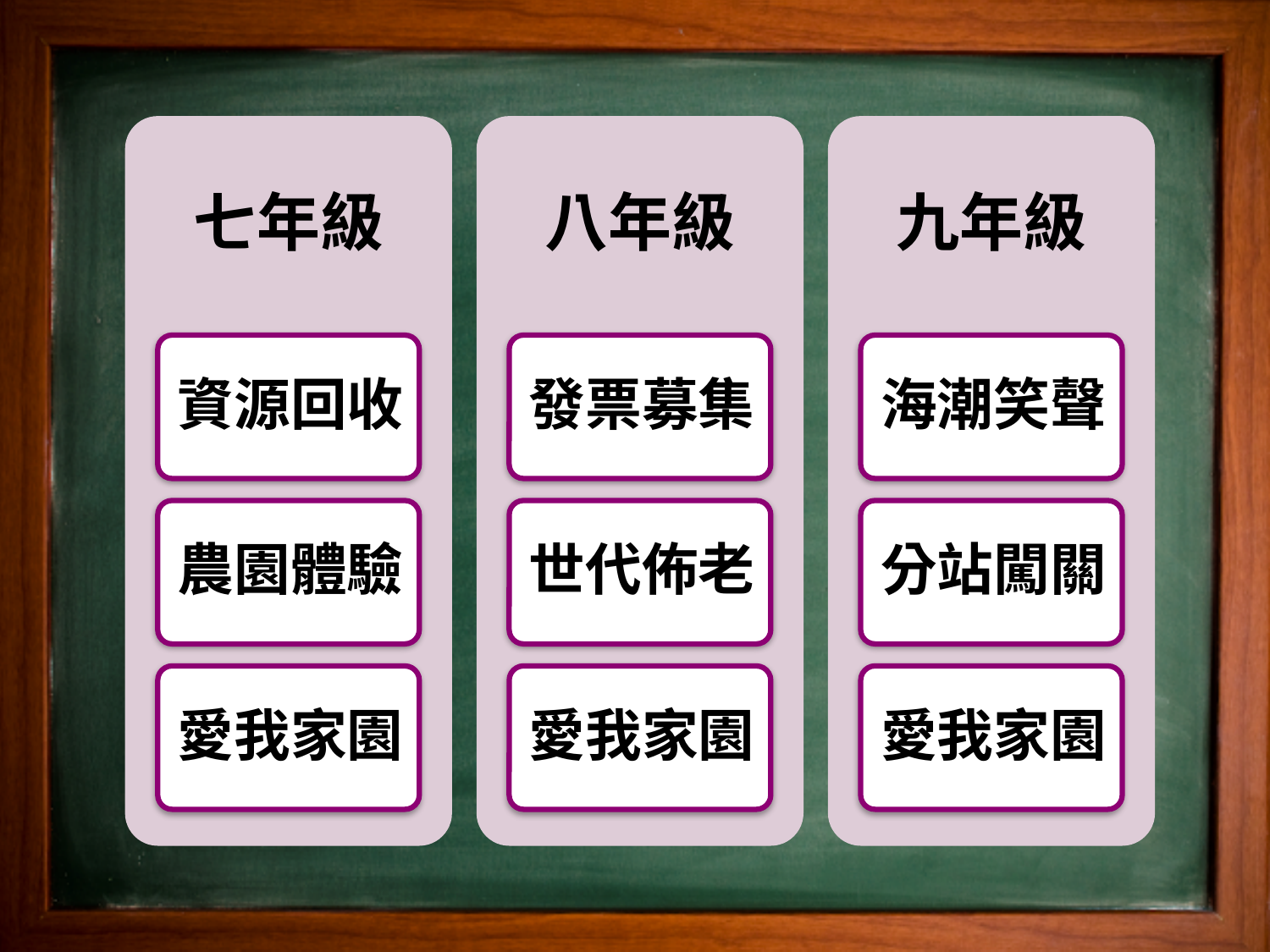

七年級
資源回收
農園體驗
愛我家園
八年級
發票募集
世代佈老
愛我家園
九年級
海潮笑聲
分站闖關
愛我家園